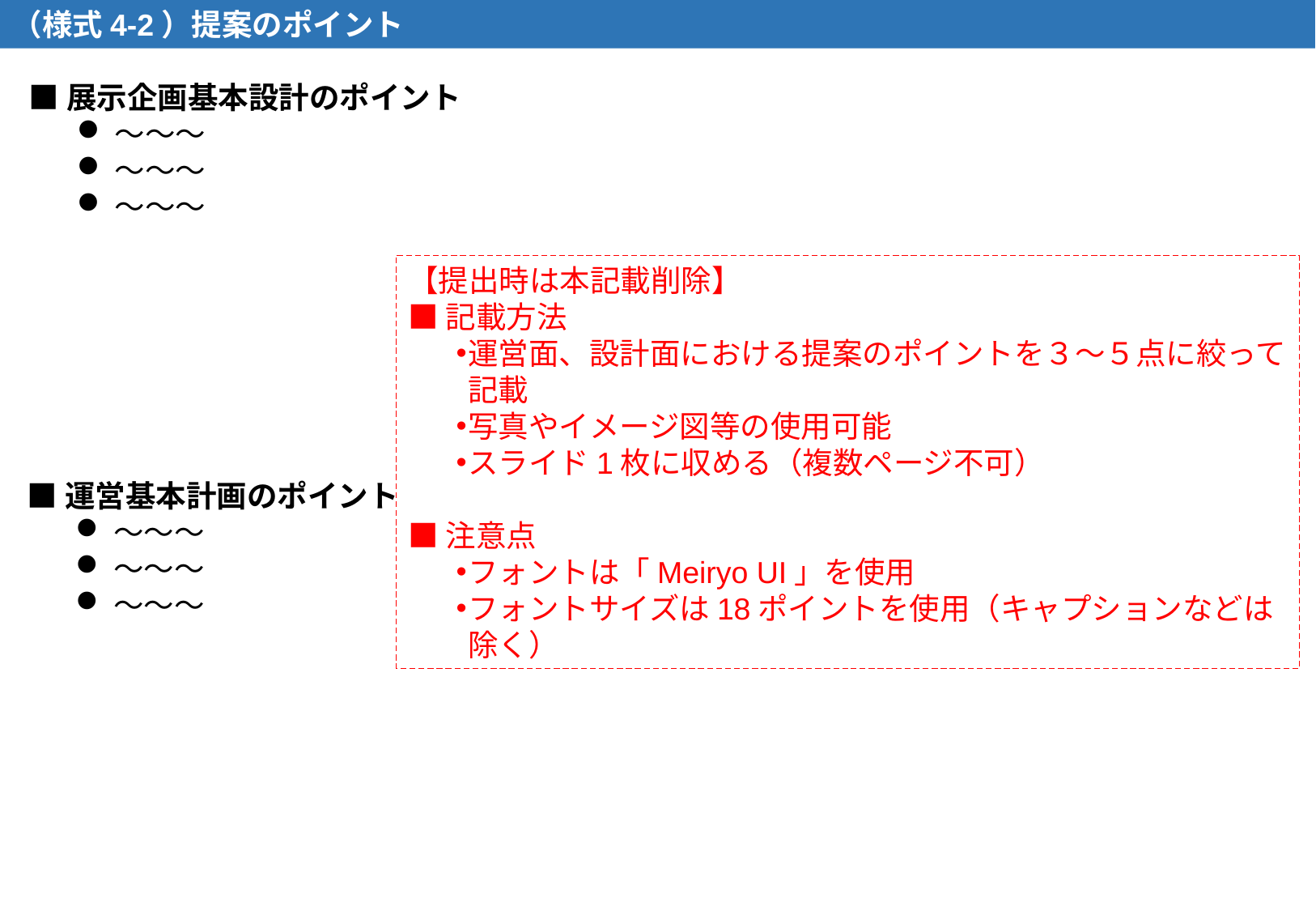

（様式4-2）提案のポイント
■展示企画基本設計のポイント
～～～
～～～
～～～
【提出時は本記載削除】
■記載方法
運営面、設計面における提案のポイントを３～５点に絞って記載
写真やイメージ図等の使用可能
スライド1枚に収める（複数ページ不可）

■注意点
フォントは「Meiryo UI」を使用
フォントサイズは18ポイントを使用（キャプションなどは除く）
■運営基本計画のポイント
～～～
～～～
～～～